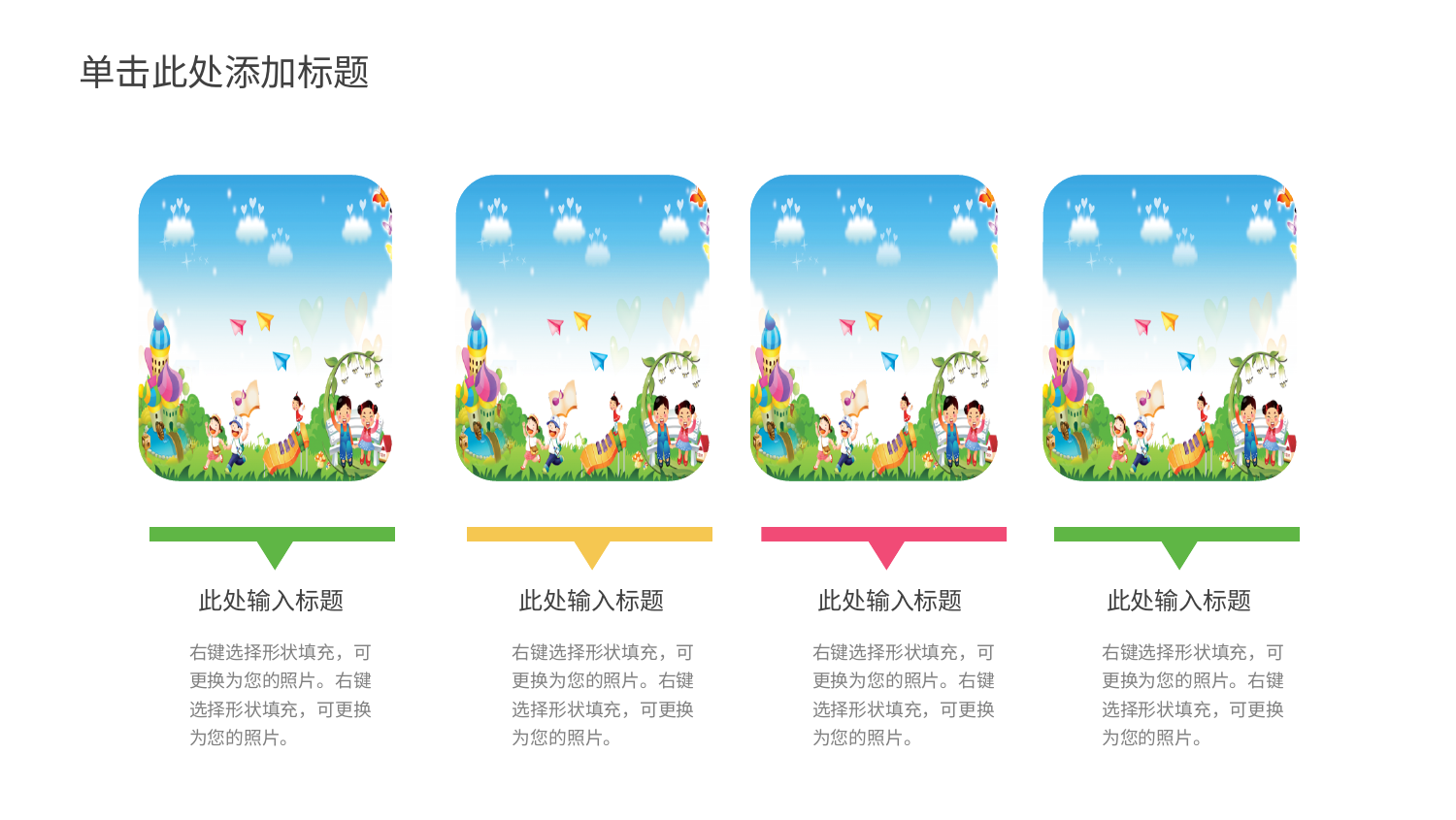

此处输入标题
右键选择形状填充，可更换为您的照片。右键选择形状填充，可更换为您的照片。
此处输入标题
右键选择形状填充，可更换为您的照片。右键选择形状填充，可更换为您的照片。
此处输入标题
右键选择形状填充，可更换为您的照片。右键选择形状填充，可更换为您的照片。

此处输入标题
右键选择形状填充，可更换为您的照片。右键选择形状填充，可更换为您的照片。